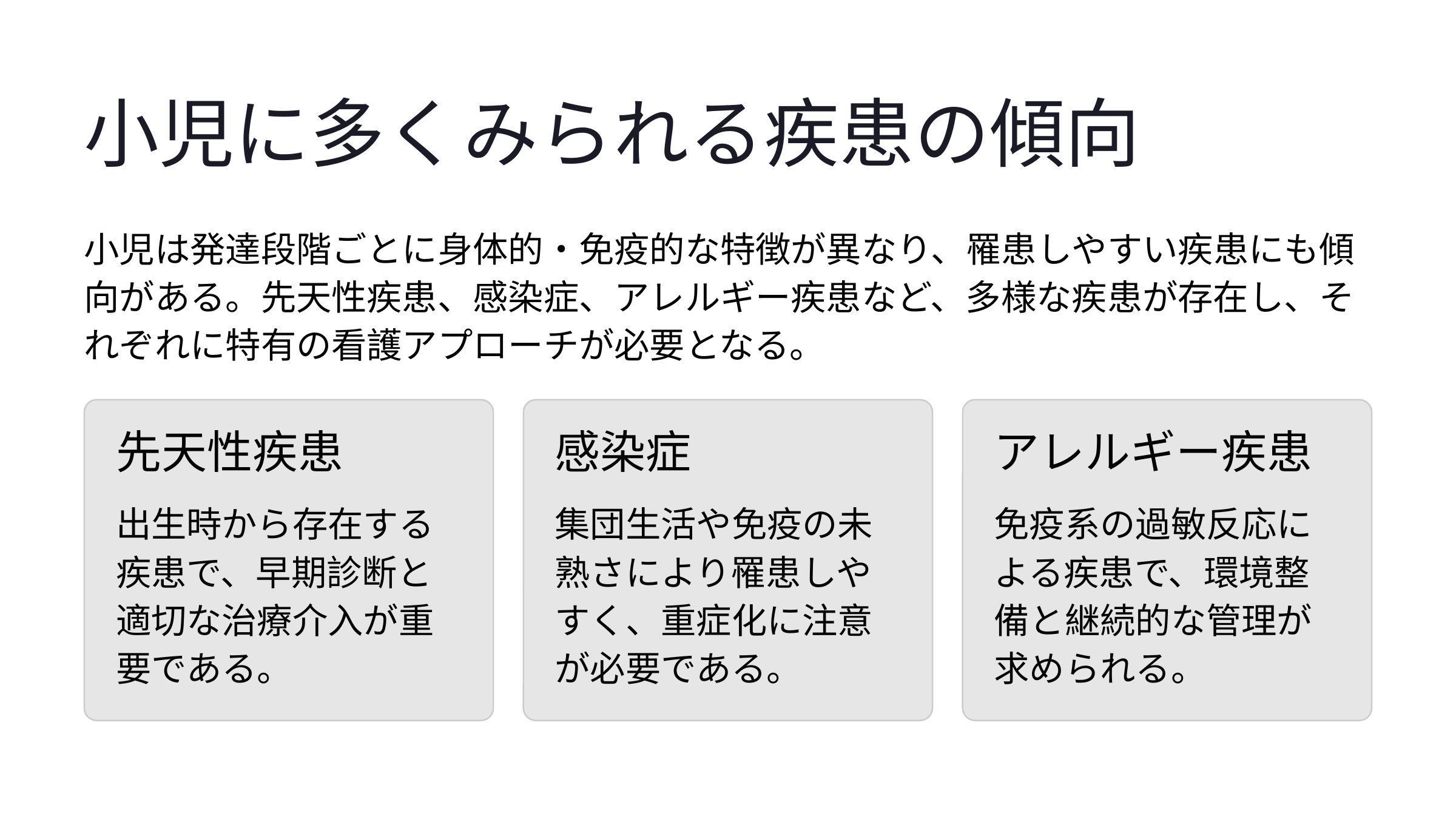

小児に多くみられる疾患の傾向
小児は発達段階ごとに身体的・免疫的な特徴が異なり、罹患しやすい疾患にも傾向がある。先天性疾患、感染症、アレルギー疾患など、多様な疾患が存在し、それぞれに特有の看護アプローチが必要となる。

先天性疾患
感染症
アレルギー疾患
出生時から存在する疾患で、早期診断と適切な治療介入が重要である。
集団生活や免疫の未熟さにより罹患しやすく、重症化に注意が必要である。
免疫系の過敏反応による疾患で、環境整備と継続的な管理が求められる。